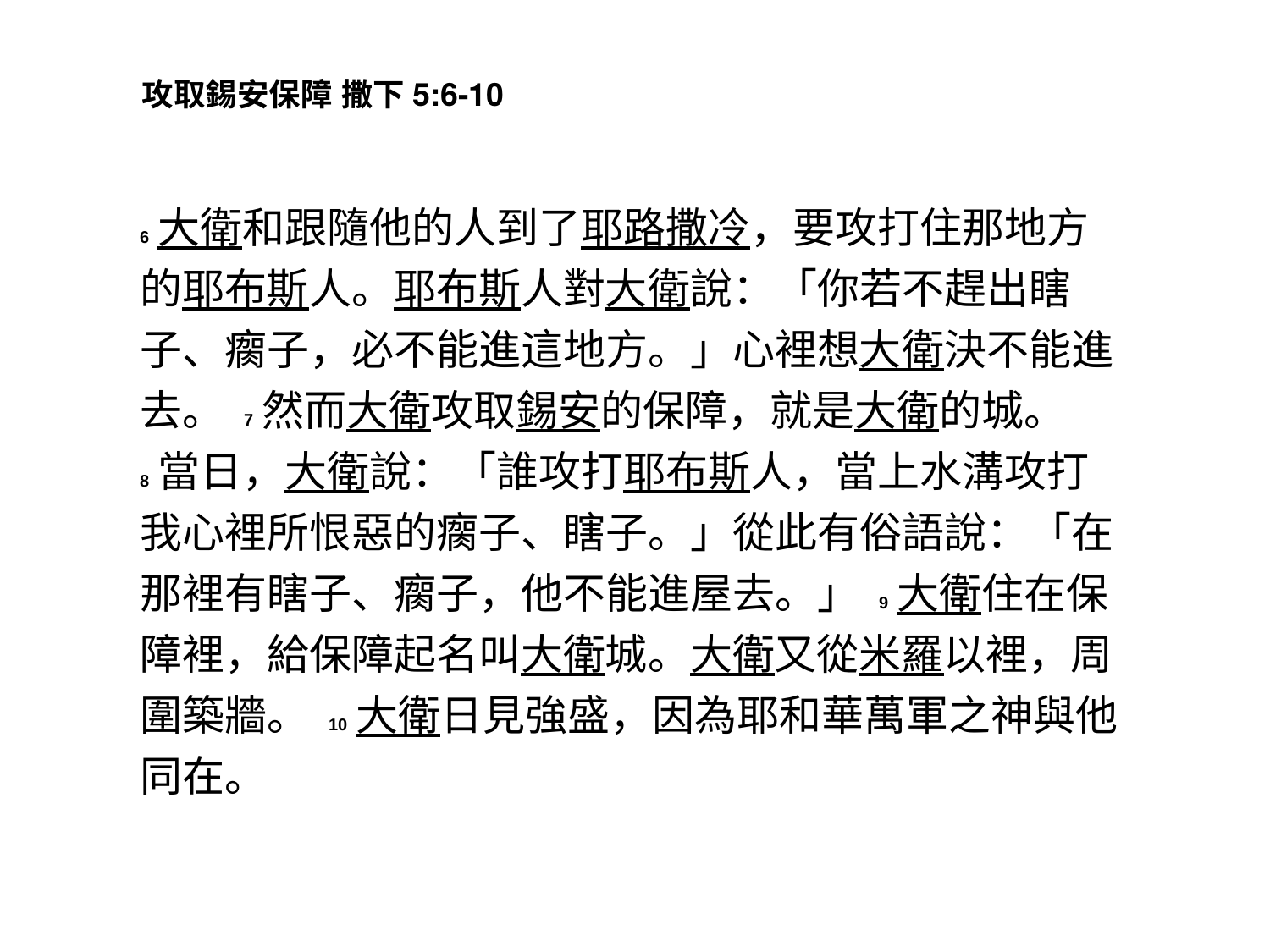

攻取錫安保障 撒下5:6-10
6 大衛和跟隨他的人到了耶路撒冷，要攻打住那地方的耶布斯人。耶布斯人對大衛說：「你若不趕出瞎子、瘸子，必不能進這地方。」心裡想大衛決不能進去。 7 然而大衛攻取錫安的保障，就是大衛的城。 8 當日，大衛說：「誰攻打耶布斯人，當上水溝攻打我心裡所恨惡的瘸子、瞎子。」從此有俗語說：「在那裡有瞎子、瘸子，他不能進屋去。」 9 大衛住在保障裡，給保障起名叫大衛城。大衛又從米羅以裡，周圍築牆。 10 大衛日見強盛，因為耶和華萬軍之神與他同在。